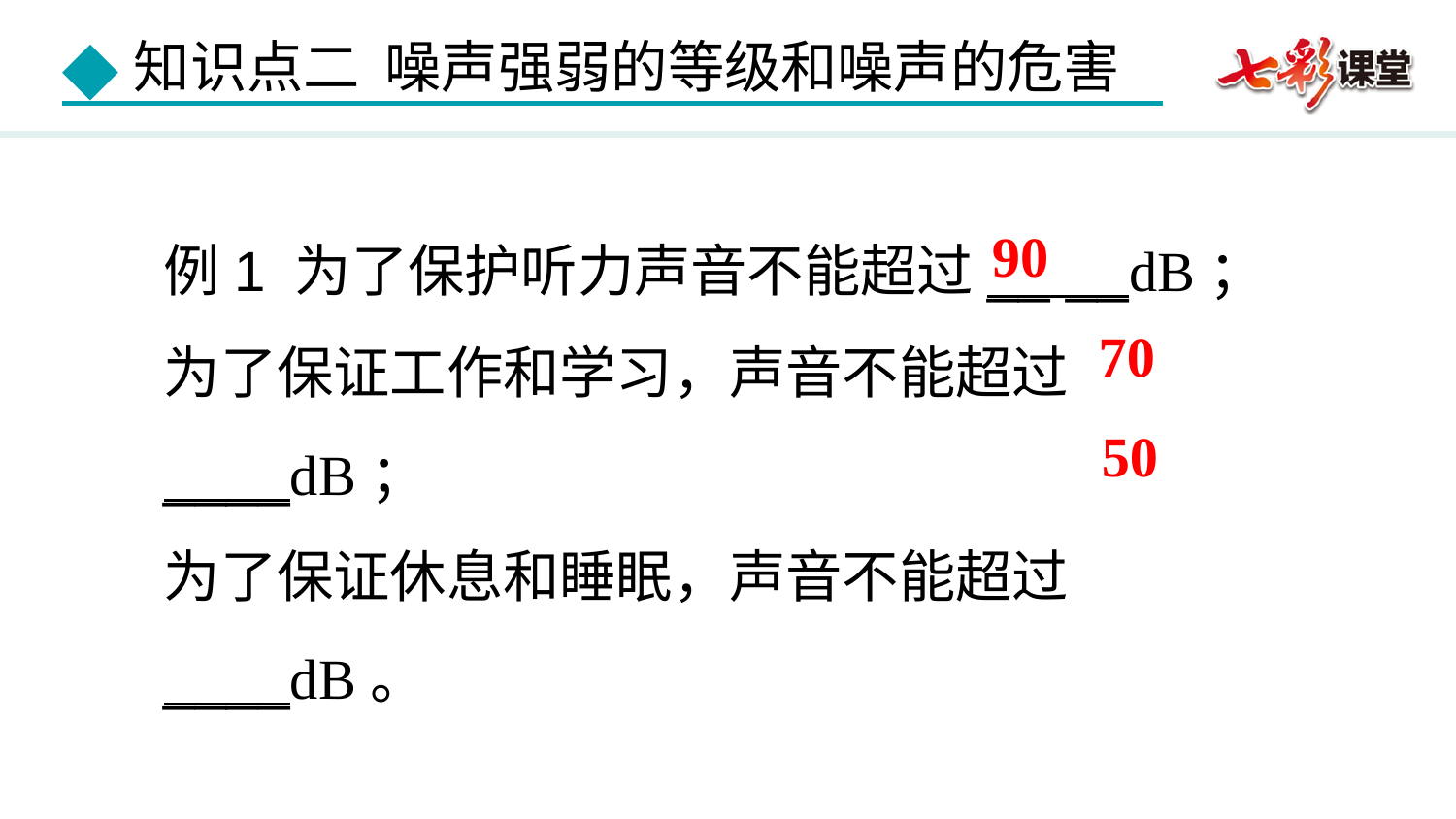

例1 为了保护听力声音不能超过__ __dB；
为了保证工作和学习，声音不能超过____dB；
为了保证休息和睡眠，声音不能超过____dB。
90
70
50